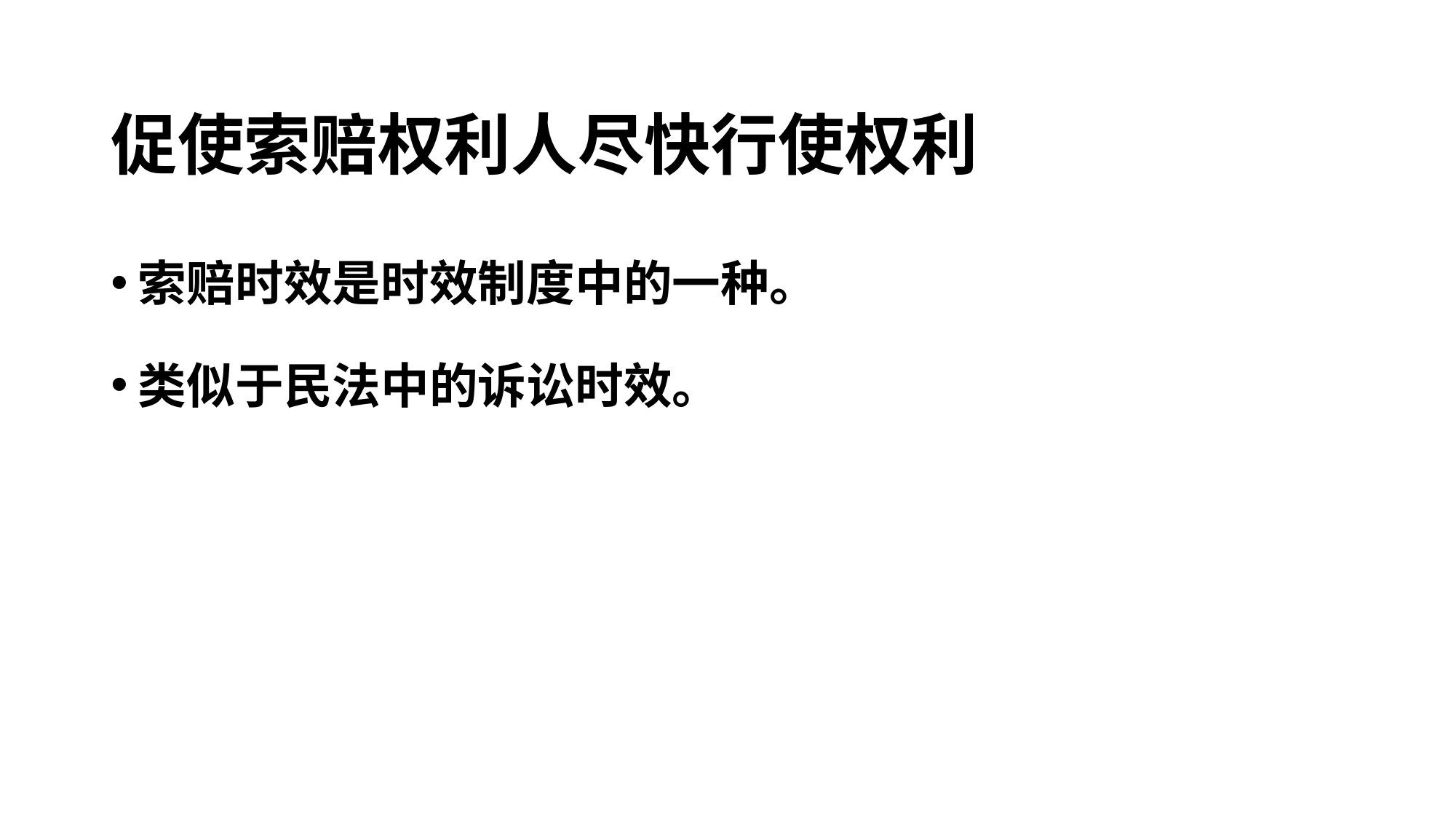

# 促使索赔权利人尽快行使权利
索赔时效是时效制度中的一种。
类似于民法中的诉讼时效。